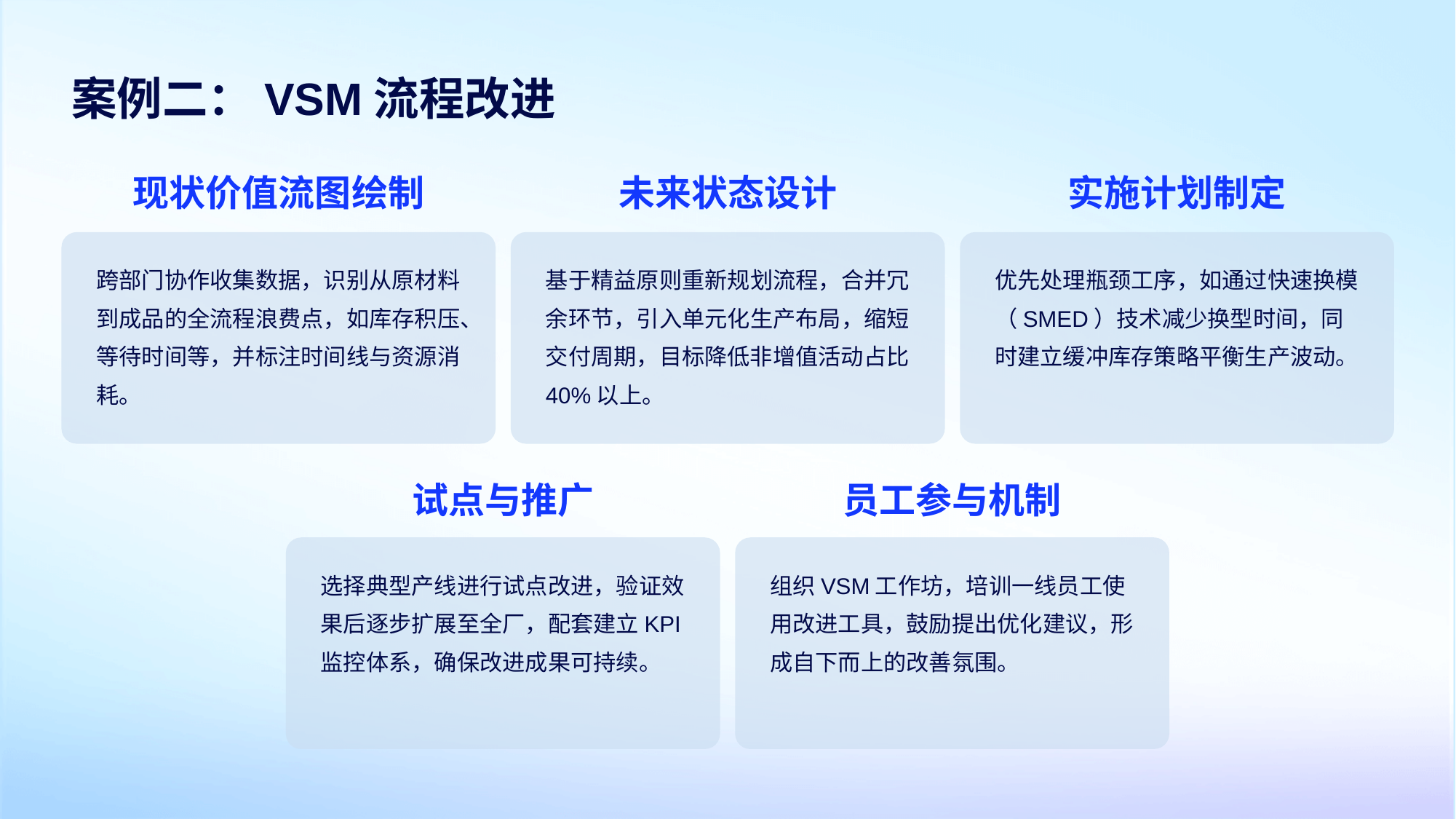

案例二：VSM流程改进
现状价值流图绘制
未来状态设计
实施计划制定

跨部门协作收集数据，识别从原材料到成品的全流程浪费点，如库存积压、等待时间等，并标注时间线与资源消耗。
基于精益原则重新规划流程，合并冗余环节，引入单元化生产布局，缩短交付周期，目标降低非增值活动占比40%以上。
优先处理瓶颈工序，如通过快速换模（SMED）技术减少换型时间，同时建立缓冲库存策略平衡生产波动。
试点与推广
员工参与机制

选择典型产线进行试点改进，验证效果后逐步扩展至全厂，配套建立KPI监控体系，确保改进成果可持续。
组织VSM工作坊，培训一线员工使用改进工具，鼓励提出优化建议，形成自下而上的改善氛围。